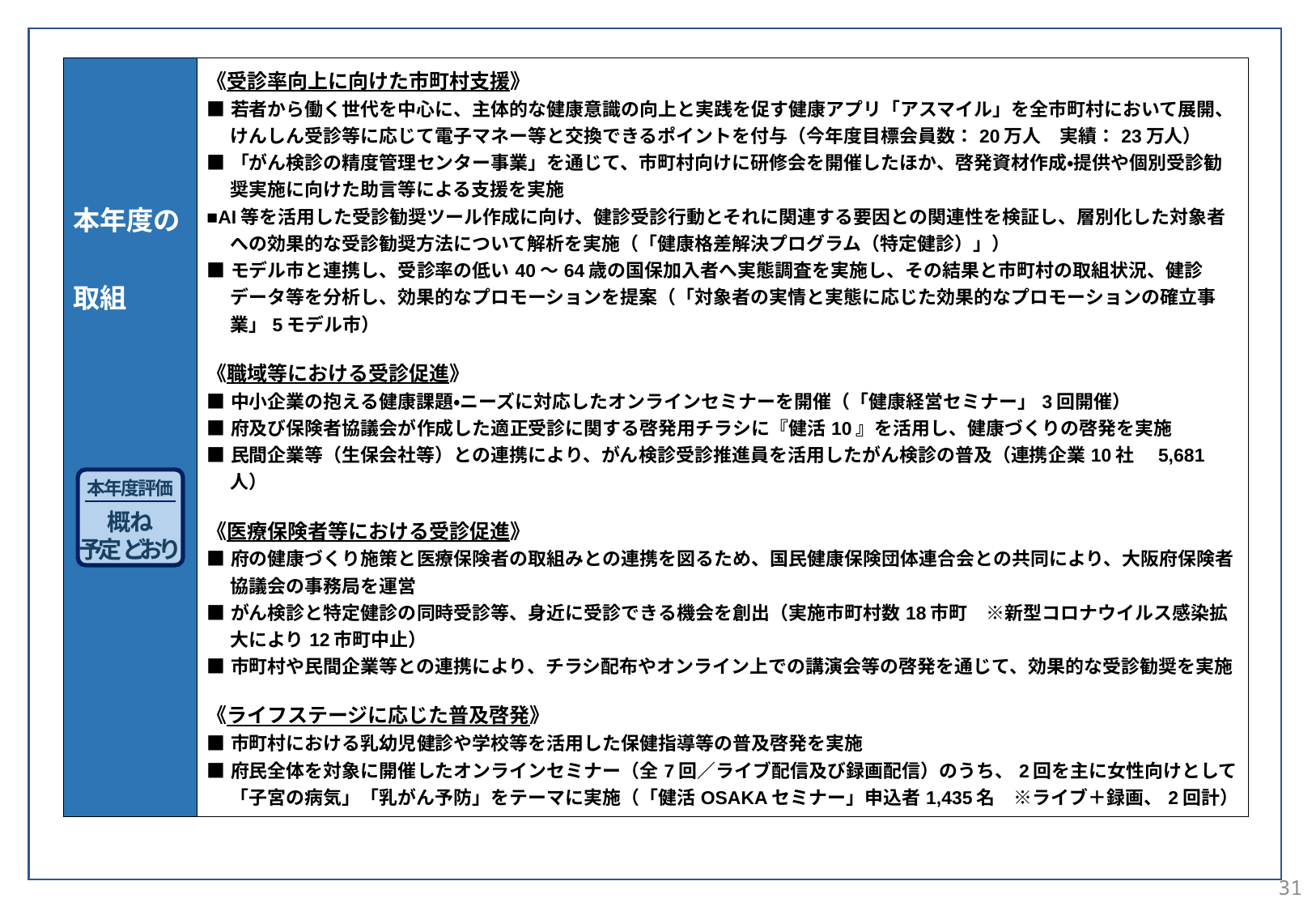

| 本年度の 取組 | 《受診率向上に向けた市町村支援》 ■若者から働く世代を中心に、主体的な健康意識の向上と実践を促す健康アプリ「アスマイル」を全市町村において展開、けんしん受診等に応じて電子マネー等と交換できるポイントを付与（今年度目標会員数：20万人　実績：23万人） ■「がん検診の精度管理センター事業」を通じて、市町村向けに研修会を開催したほか、啓発資材作成・提供や個別受診勧奨実施に向けた助言等による支援を実施 ■AI等を活用した受診勧奨ツール作成に向け、健診受診行動とそれに関連する要因との関連性を検証し、層別化した対象者への効果的な受診勧奨方法について解析を実施（「健康格差解決プログラム（特定健診）」） ■モデル市と連携し、受診率の低い40～64歳の国保加入者へ実態調査を実施し、その結果と市町村の取組状況、健診データ等を分析し、効果的なプロモーションを提案（「対象者の実情と実態に応じた効果的なプロモーションの確立事業」5モデル市） 《職域等における受診促進》 ■中小企業の抱える健康課題・ニーズに対応したオンラインセミナーを開催（「健康経営セミナー」3回開催） ■府及び保険者協議会が作成した適正受診に関する啓発用チラシに『健活10』を活用し、健康づくりの啓発を実施 ■民間企業等（生保会社等）との連携により、がん検診受診推進員を活用したがん検診の普及（連携企業10社　5,681人） 《医療保険者等における受診促進》 ■府の健康づくり施策と医療保険者の取組みとの連携を図るため、国民健康保険団体連合会との共同により、大阪府保険者協議会の事務局を運営 ■がん検診と特定健診の同時受診等、身近に受診できる機会を創出（実施市町村数18市町　※新型コロナウイルス感染拡大により12市町中止） ■市町村や民間企業等との連携により、チラシ配布やオンライン上での講演会等の啓発を通じて、効果的な受診勧奨を実施 《ライフステージに応じた普及啓発》 ■市町村における乳幼児健診や学校等を活用した保健指導等の普及啓発を実施 ■府民全体を対象に開催したオンラインセミナー（全7回／ライブ配信及び録画配信）のうち、2回を主に女性向けとして「子宮の病気」「乳がん予防」をテーマに実施（「健活OSAKAセミナー」申込者1,435名　※ライブ＋録画、2回計） |
| --- | --- |
本年度評価

概ね
予定どおり
31